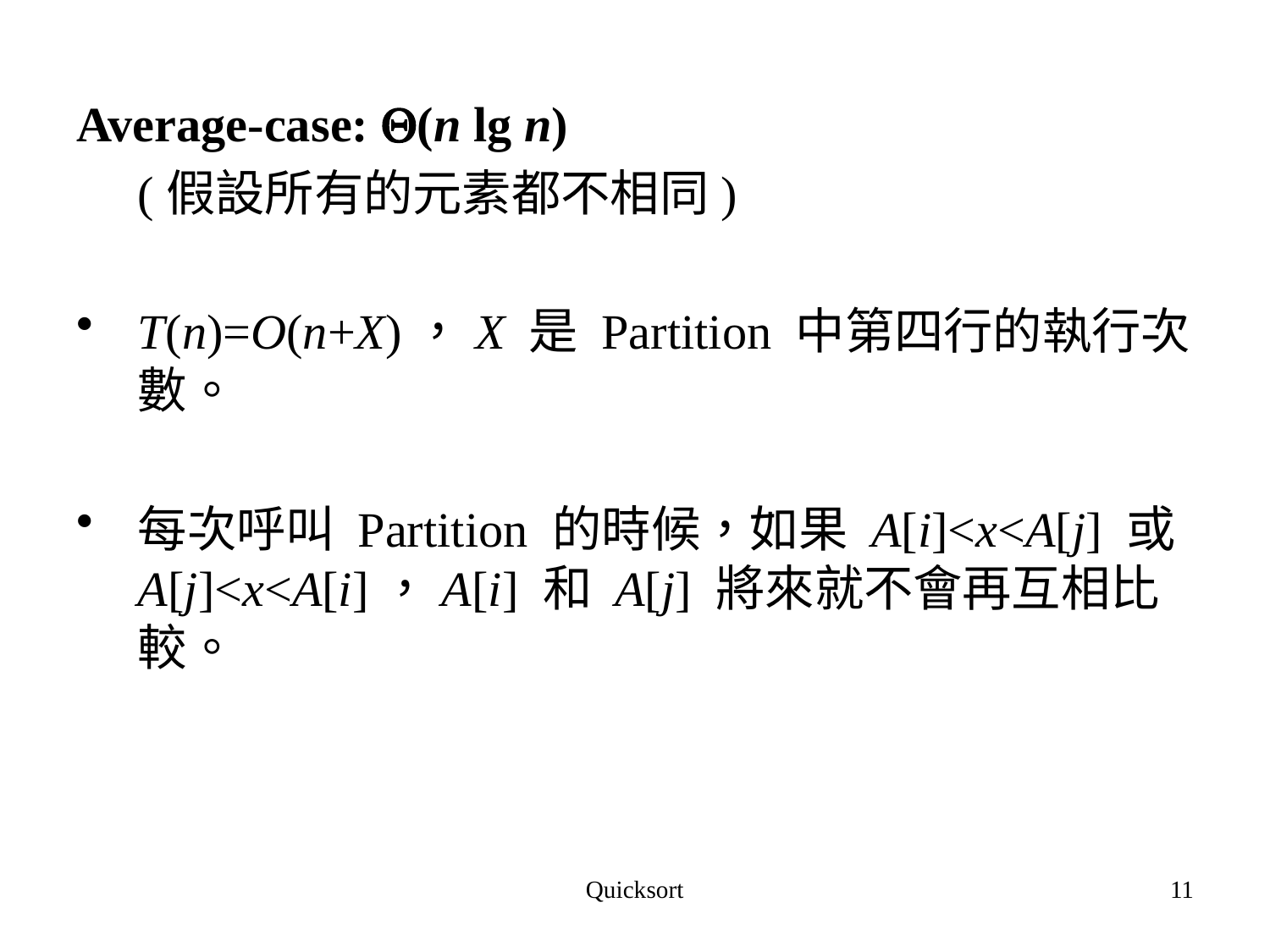

Average-case: Θ(n lg n)
	(假設所有的元素都不相同)

T(n)=O(n+X)，X 是 Partition 中第四行的執行次數。

每次呼叫 Partition 的時候，如果 A[i]<x<A[j] 或 A[j]<x<A[i]，A[i] 和 A[j] 將來就不會再互相比較。

Quicksort
11